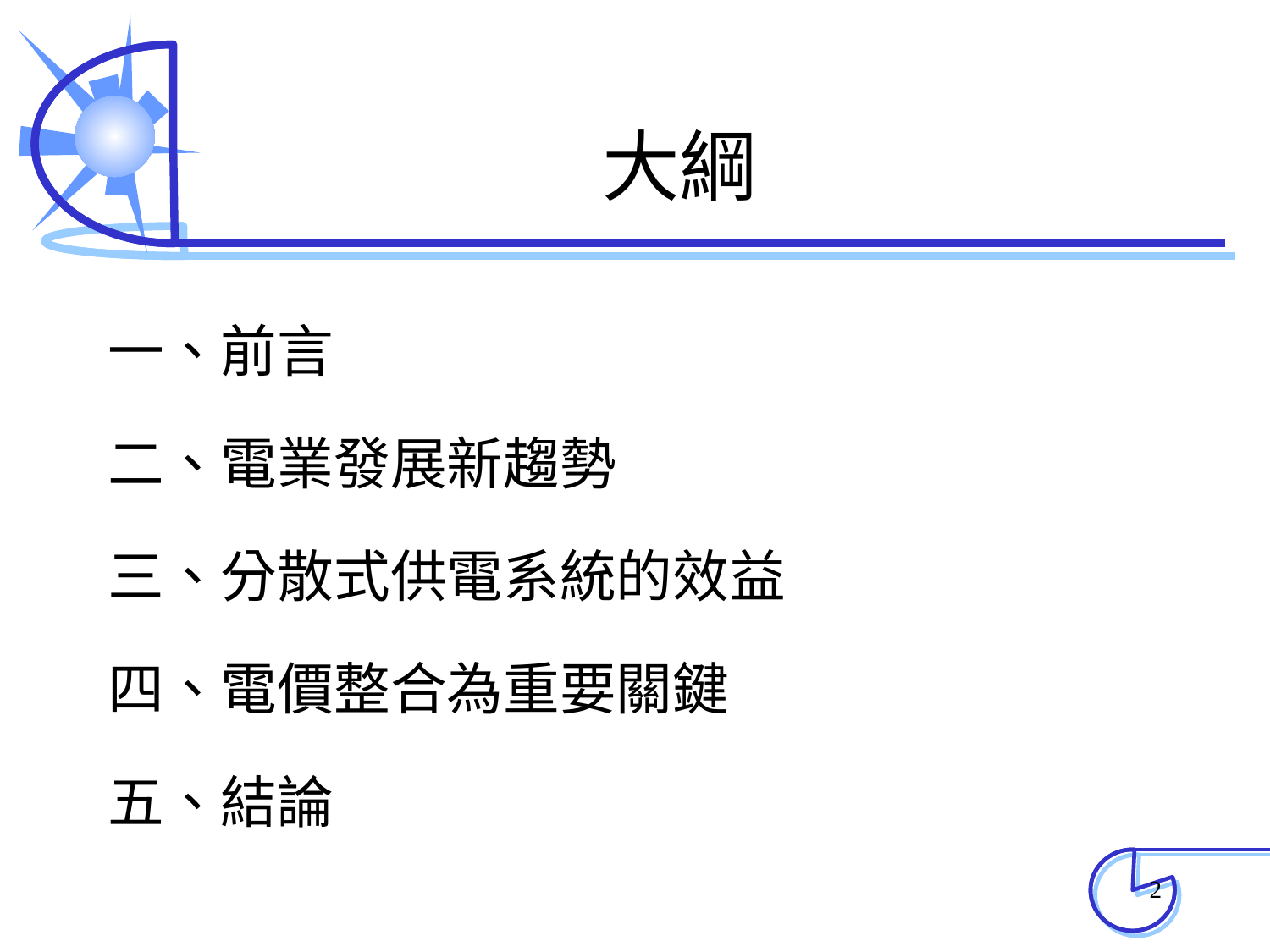

# 大綱
一、前言
二、電業發展新趨勢
三、分散式供電系統的效益
四、電價整合為重要關鍵
五、結論

2